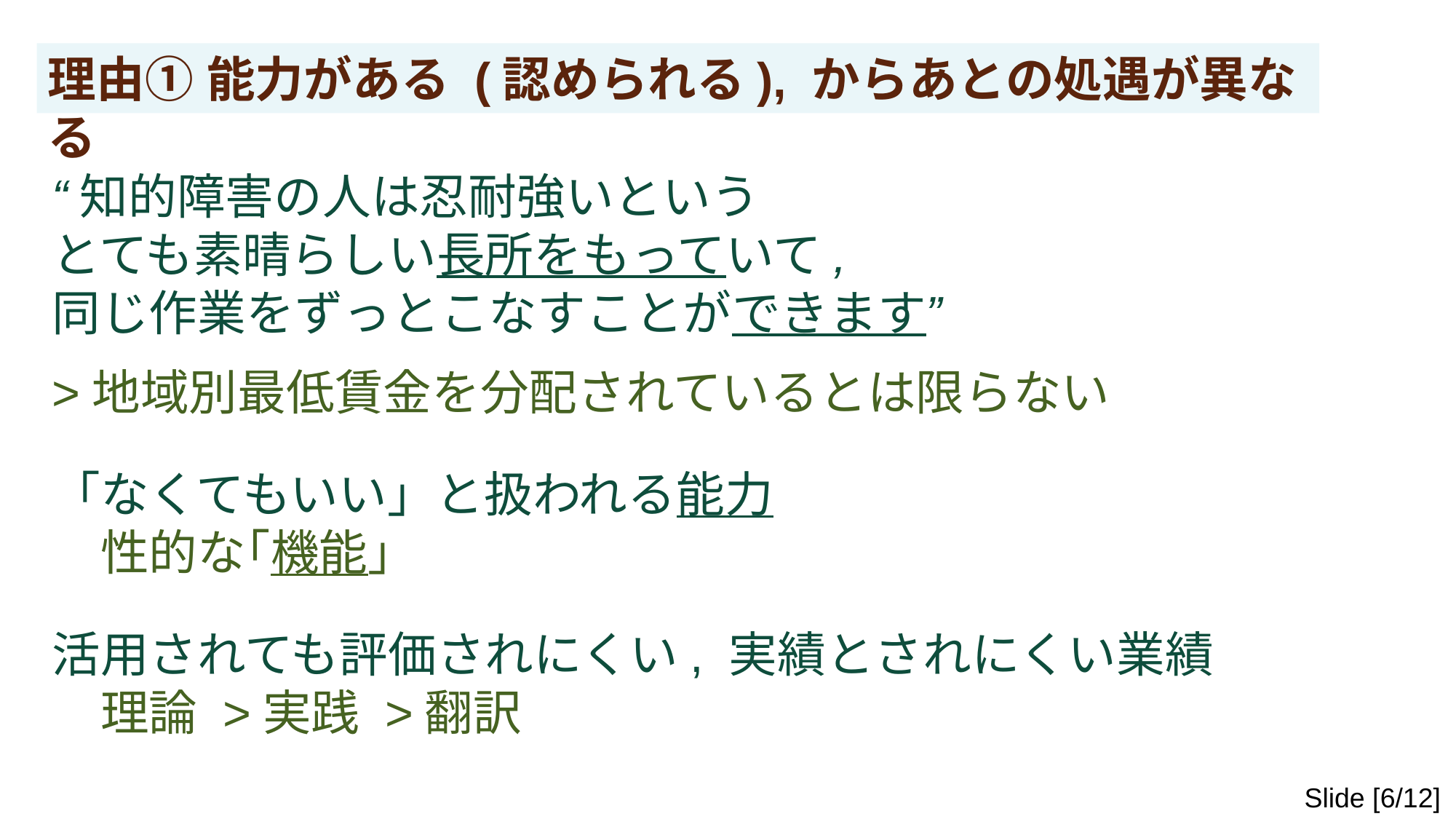

理由① 能力がある (認められる), からあとの処遇が異なる
“知的障害の人は忍耐強いという
とても素晴らしい長所をもっていて,
同じ作業をずっとこなすことができます”

>地域別最低賃金を分配されているとは限らない

「なくてもいい」と扱われる能力
　性的な｢機能｣

活用されても評価されにくい, 実績とされにくい業績
　理論 >実践 >翻訳